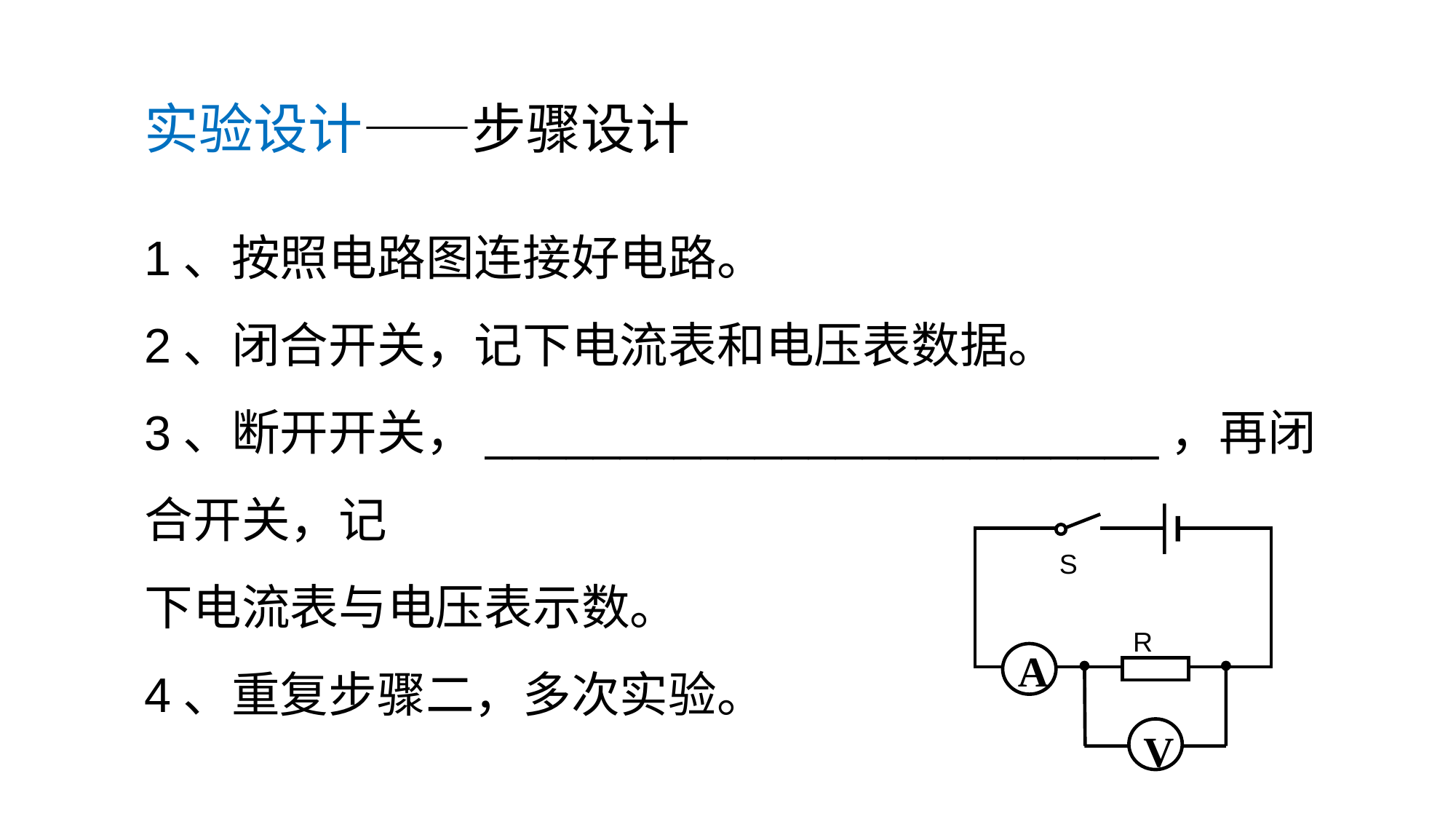

实验设计——步骤设计

1、按照电路图连接好电路。
2、闭合开关，记下电流表和电压表数据。
3、断开开关，_________________________，再闭合开关，记
下电流表与电压表示数。
4、重复步骤二，多次实验。

A

V

S
R